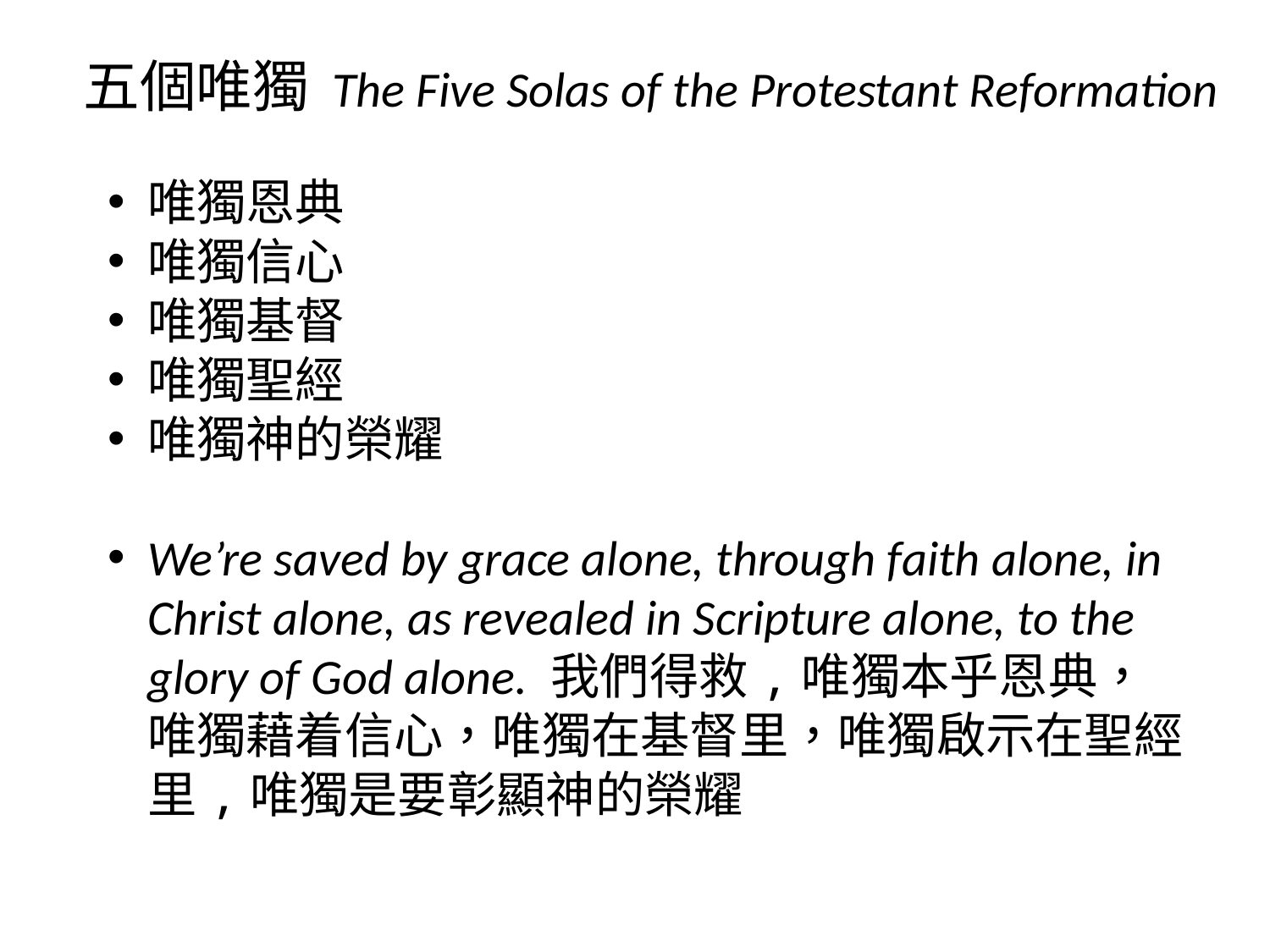

# 五個唯獨 The Five Solas of the Protestant Reformation
唯獨恩典
唯獨信心
唯獨基督
唯獨聖經
唯獨神的榮耀

We’re saved by grace alone, through faith alone, in Christ alone, as revealed in Scripture alone, to the glory of God alone. 我們得救,唯獨本乎恩典，唯獨藉着信心，唯獨在基督里，唯獨啟示在聖經里,唯獨是要彰顯神的榮耀